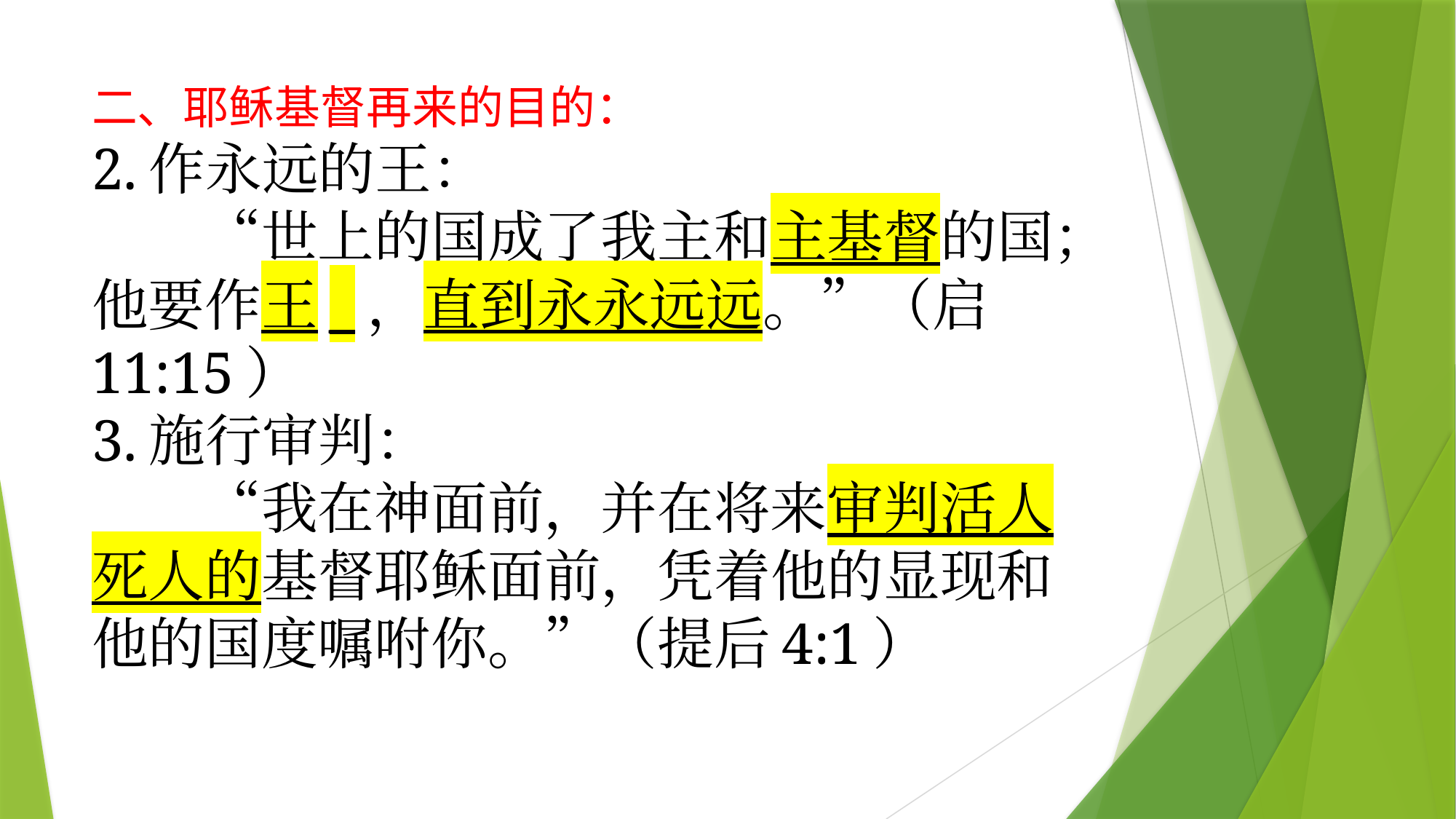

# 二、耶稣基督再来的目的： 2.作永远的王： 　　“世上的国成了我主和主基督的国；他要作王_，直到永永远远。”（启11:15） 3.施行审判： 　　“我在神面前，并在将来审判活人死人的基督耶稣面前，凭着他的显现和他的国度嘱咐你。”（提后4:1）